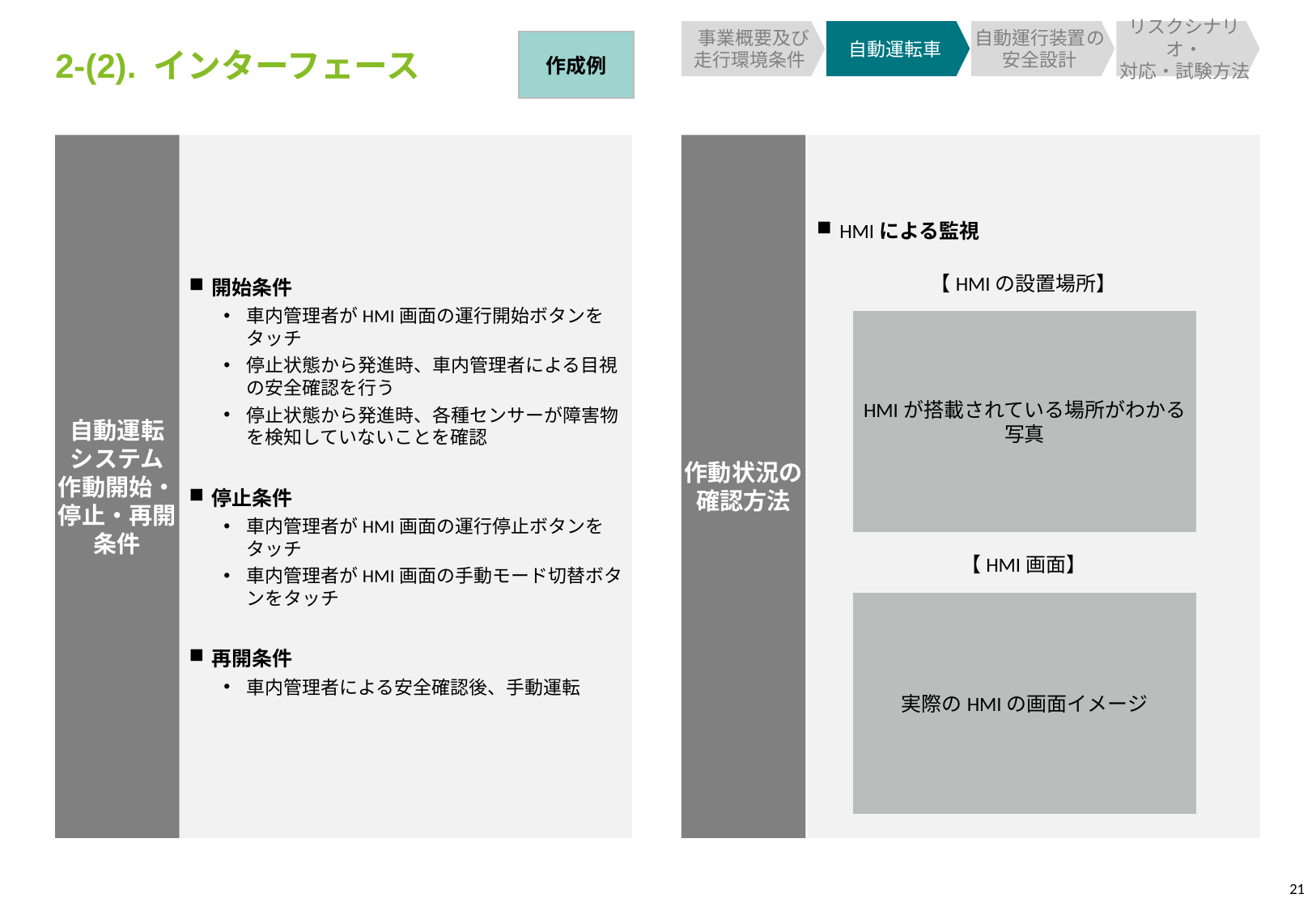

事業概要及び
走行環境条件
自動運転車
自動運行装置の安全設計
リスクシナリオ・
対応・試験方法
作成例
2-(2). インターフェース
開始条件
車内管理者がHMI画面の運行開始ボタンをタッチ
停止状態から発進時、車内管理者による目視の安全確認を行う
停止状態から発進時、各種センサーが障害物を検知していないことを確認

停止条件
車内管理者がHMI画面の運行停止ボタンをタッチ
車内管理者がHMI画面の手動モード切替ボタンをタッチ

再開条件
車内管理者による安全確認後、手動運転
自動運転
システム
作動開始・停止・再開条件

HMIによる監視

作動状況の
確認方法
【HMIの設置場所】
HMIが搭載されている場所がわかる写真
【HMI画面】
実際のHMIの画面イメージ
21